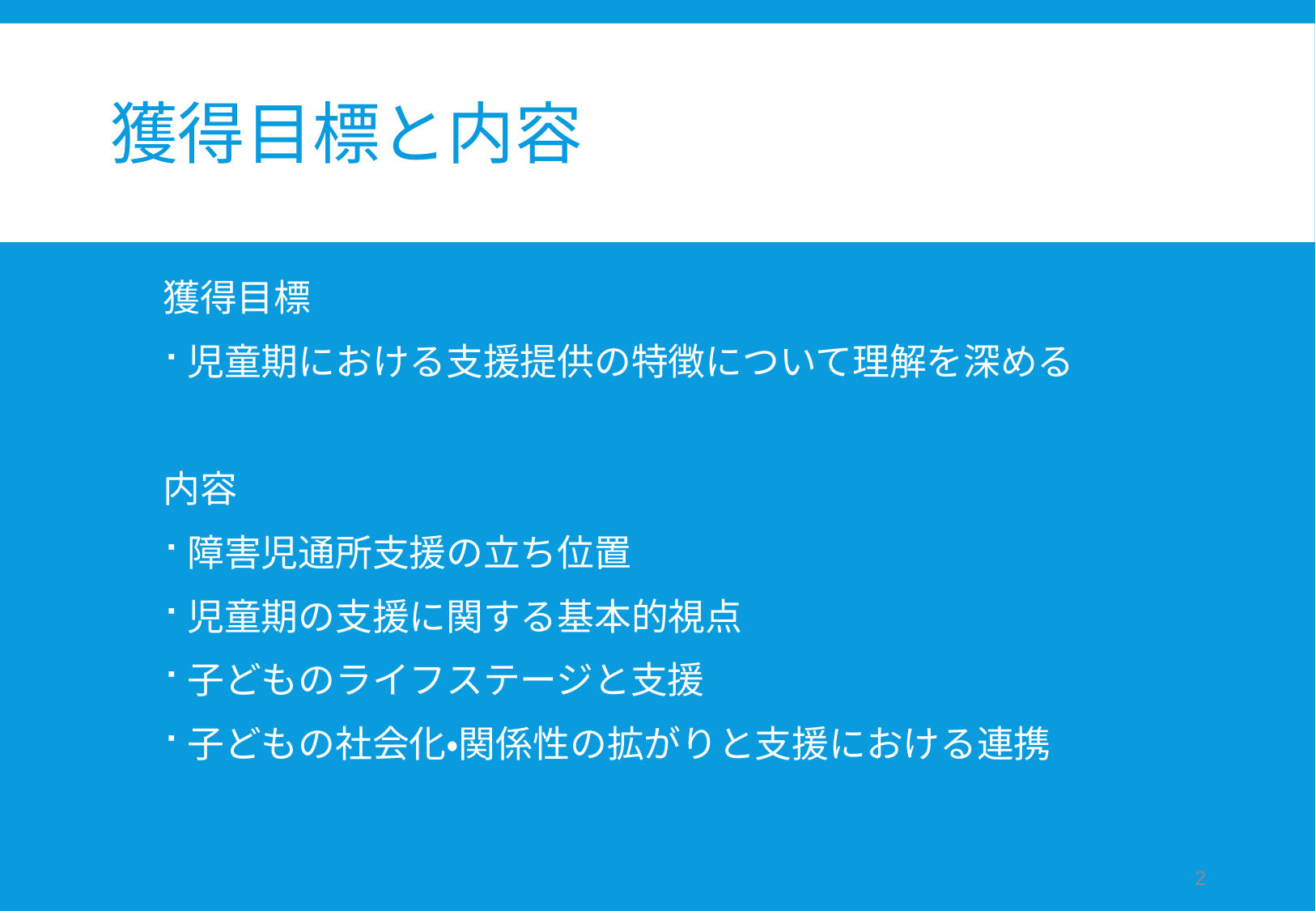

# 獲得目標と内容
獲得目標
児童期における支援提供の特徴について理解を深める

内容
障害児通所支援の立ち位置
児童期の支援に関する基本的視点
子どものライフステージと支援
子どもの社会化・関係性の拡がりと支援における連携
2